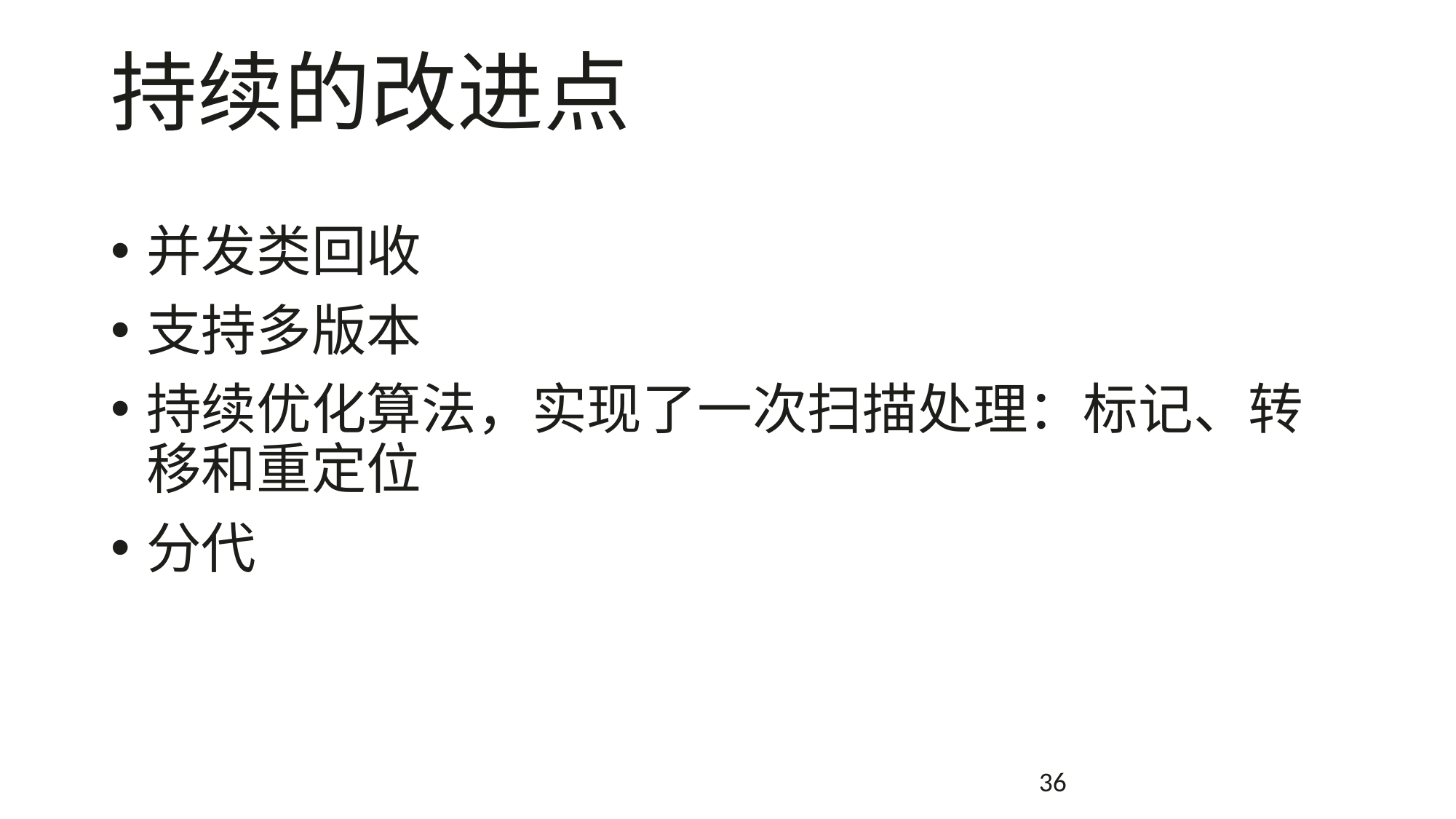

# 持续的改进点
并发类回收
支持多版本
持续优化算法，实现了一次扫描处理：标记、转移和重定位
分代

36